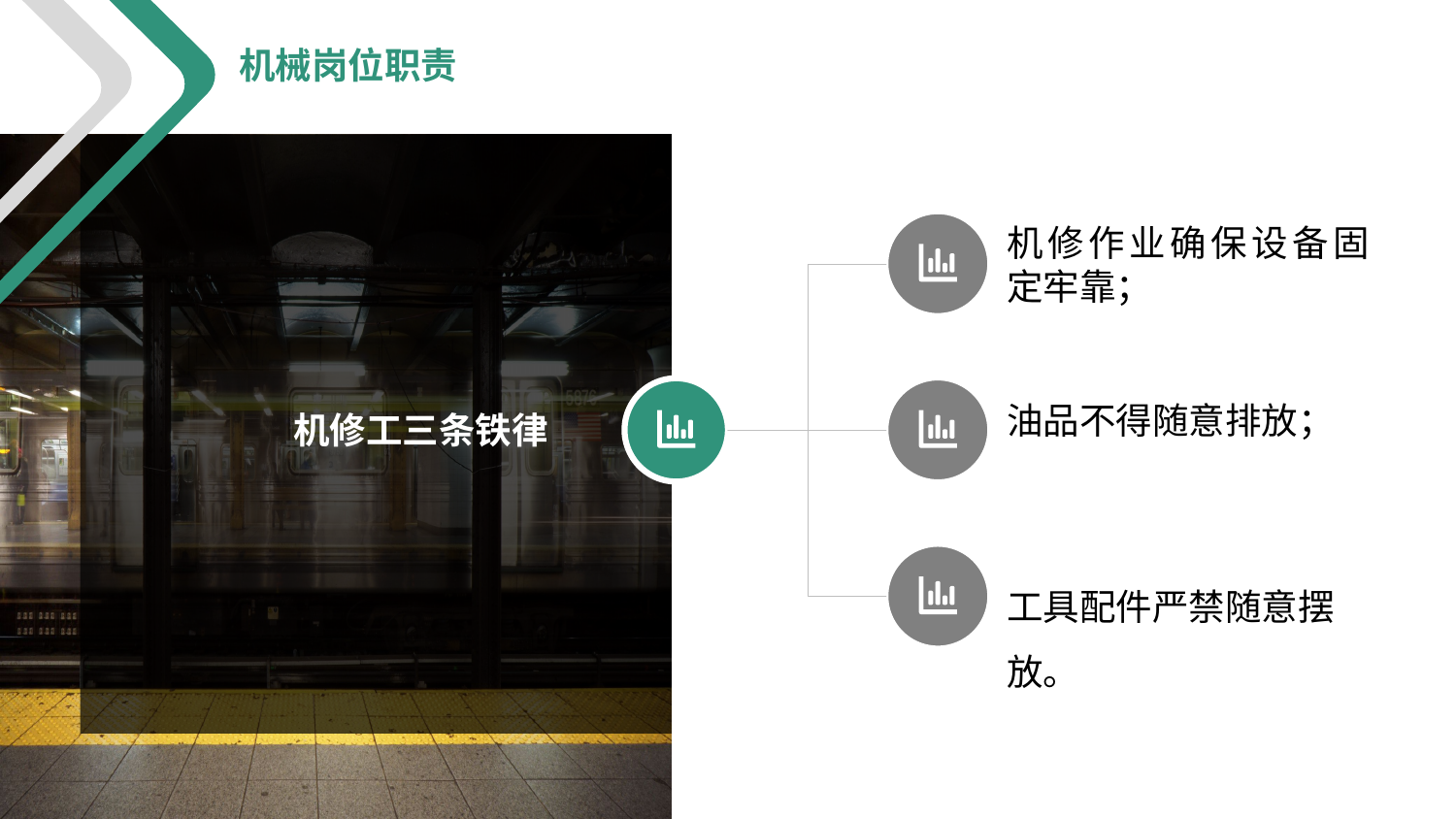

机械岗位职责

机修作业确保设备固定牢靠；
油品不得随意排放；
机修工三条铁律
工具配件严禁随意摆放。